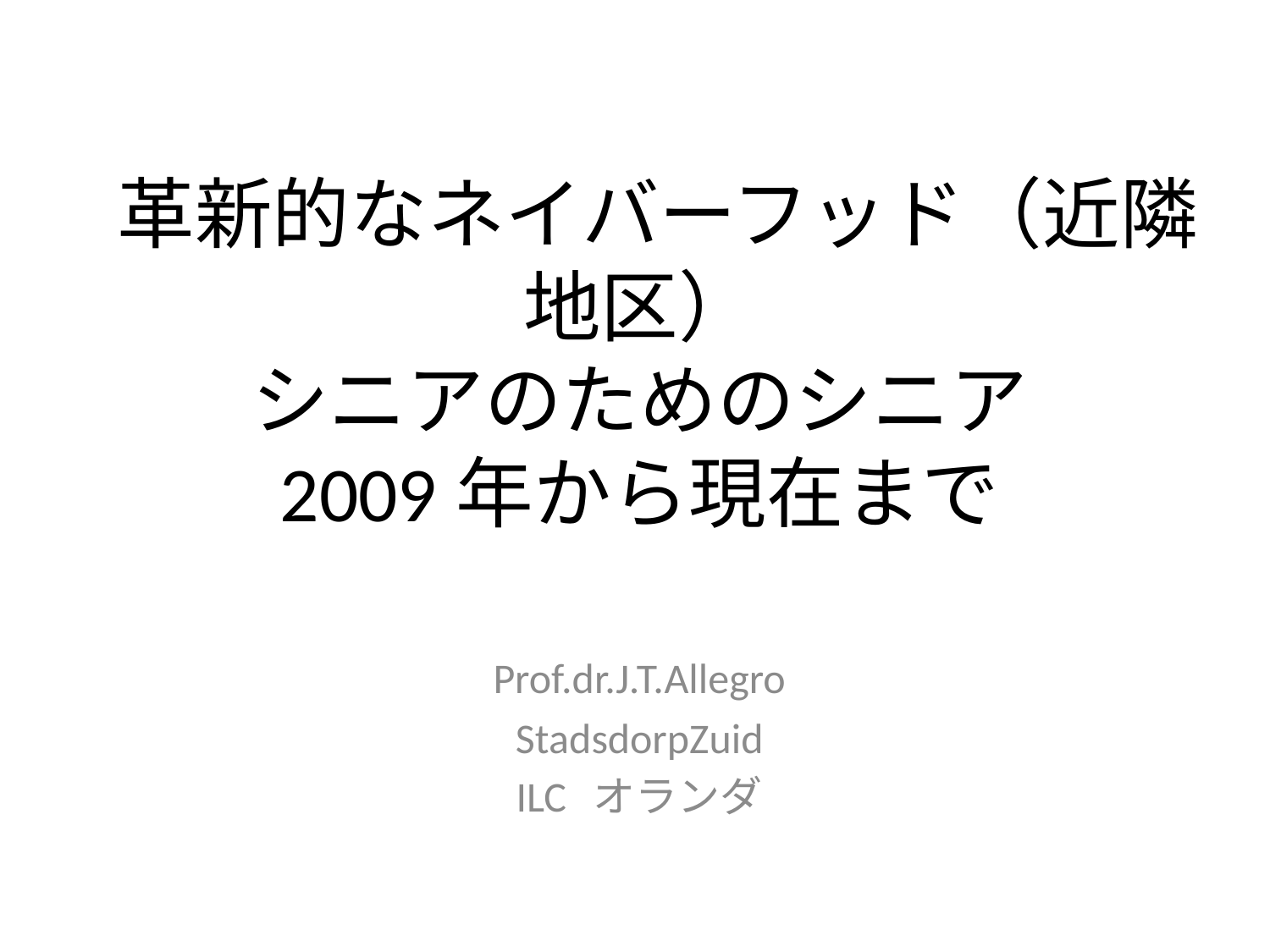

# 革新的なネイバーフッド（近隣地区） シニアのためのシニア 2009年から現在まで

Prof.dr.J.T.Allegro
StadsdorpZuid
ILC  オランダ